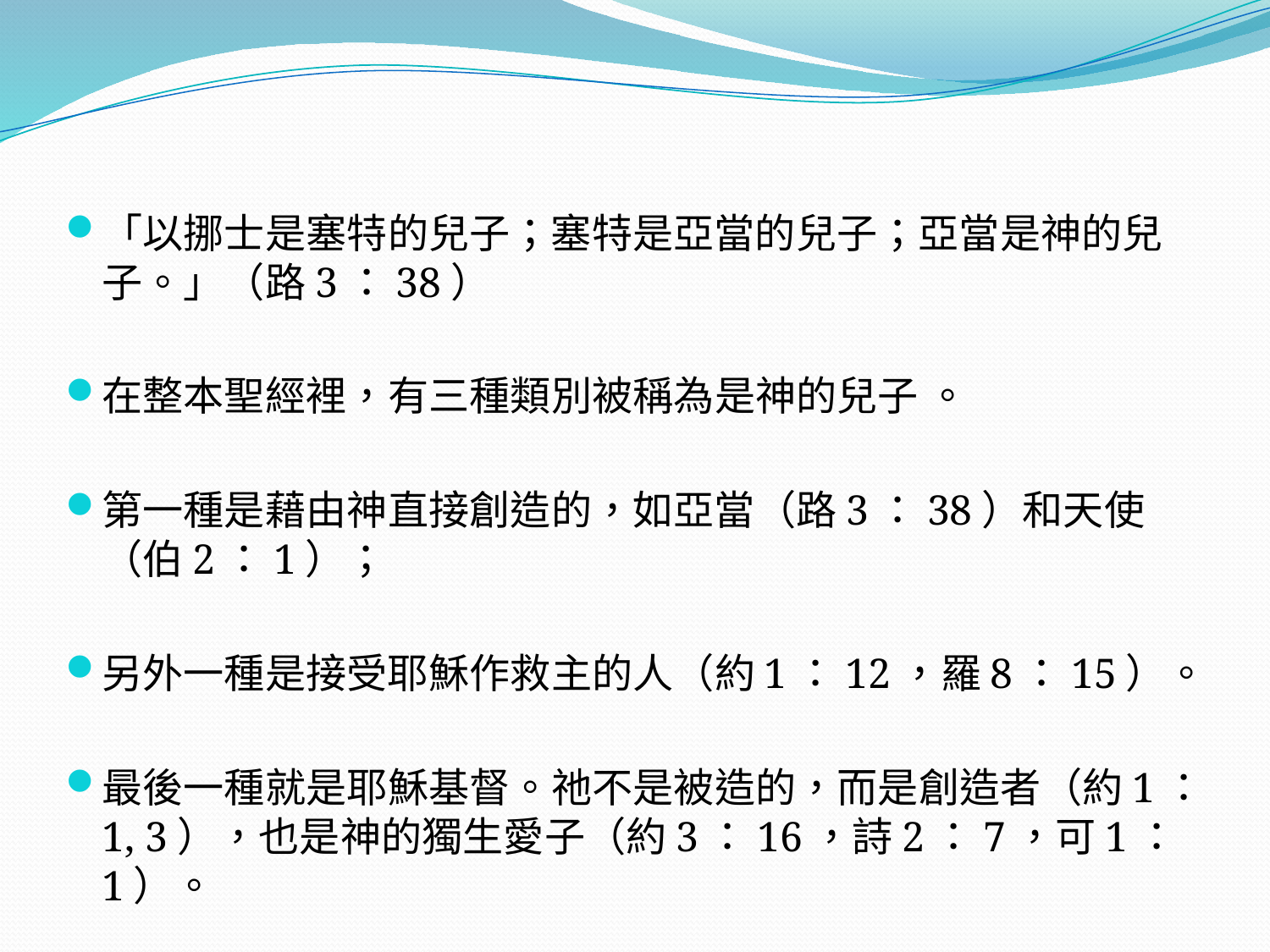

#
「以挪士是塞特的兒子；塞特是亞當的兒子；亞當是神的兒子。」（路3：38）

在整本聖經裡，有三種類別被稱為是神的兒子 。

第一種是藉由神直接創造的，如亞當（路3：38）和天使（伯2：1）；

另外一種是接受耶穌作救主的人（約1：12，羅8：15）。

最後一種就是耶穌基督。祂不是被造的，而是創造者（約1：1, 3），也是神的獨生愛子（約3：16，詩2：7，可1：1）。